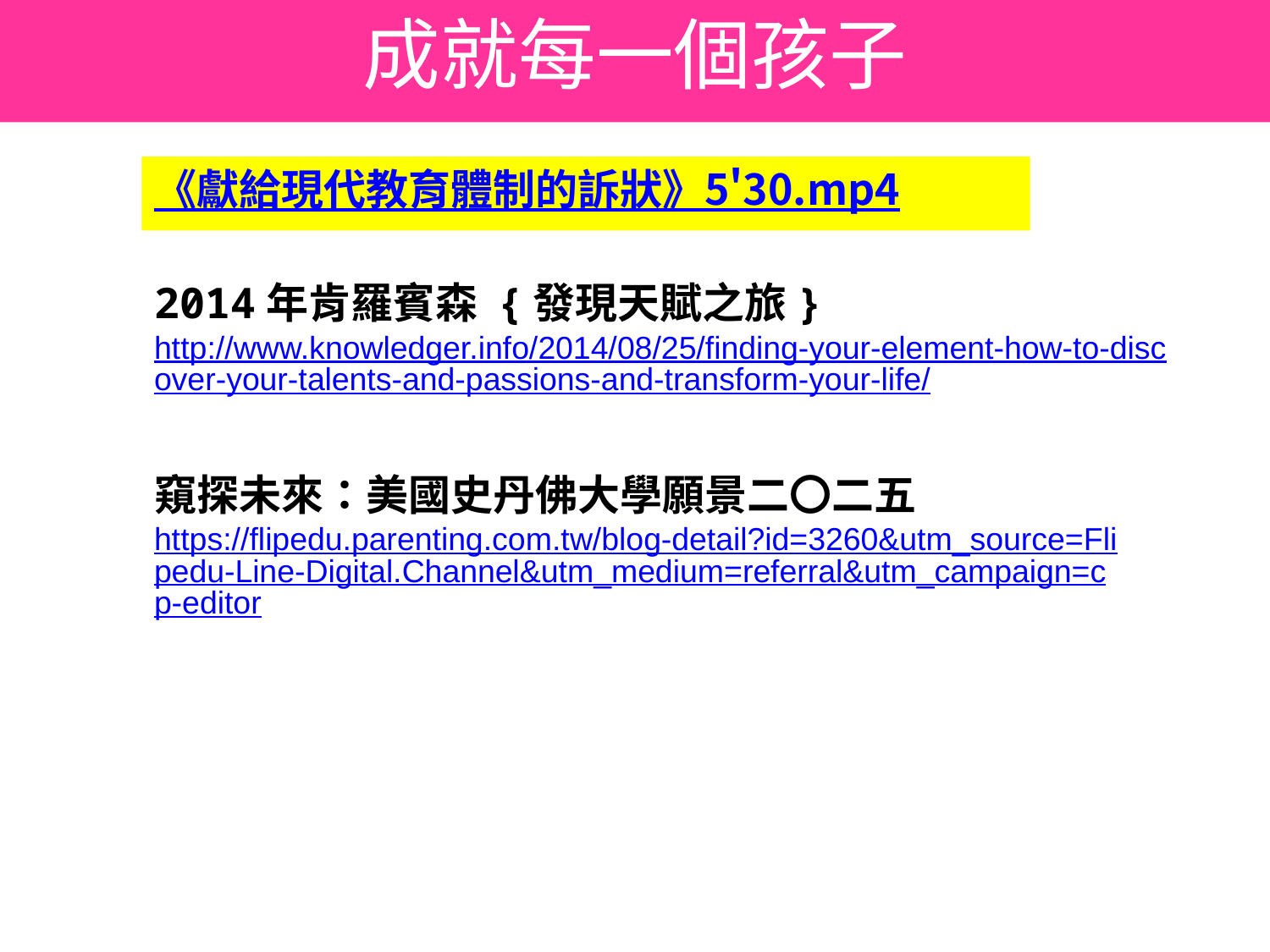

成就每一個孩子
《獻給現代教育體制的訴狀》5'30.mp4
2014年肯羅賓森 {發現天賦之旅}
http://www.knowledger.info/2014/08/25/finding-your-element-how-to-discover-your-talents-and-passions-and-transform-your-life/
窺探未來：美國史丹佛大學願景二〇二五
https://flipedu.parenting.com.tw/blog-detail?id=3260&utm_source=Flipedu-Line-Digital.Channel&utm_medium=referral&utm_campaign=cp-editor